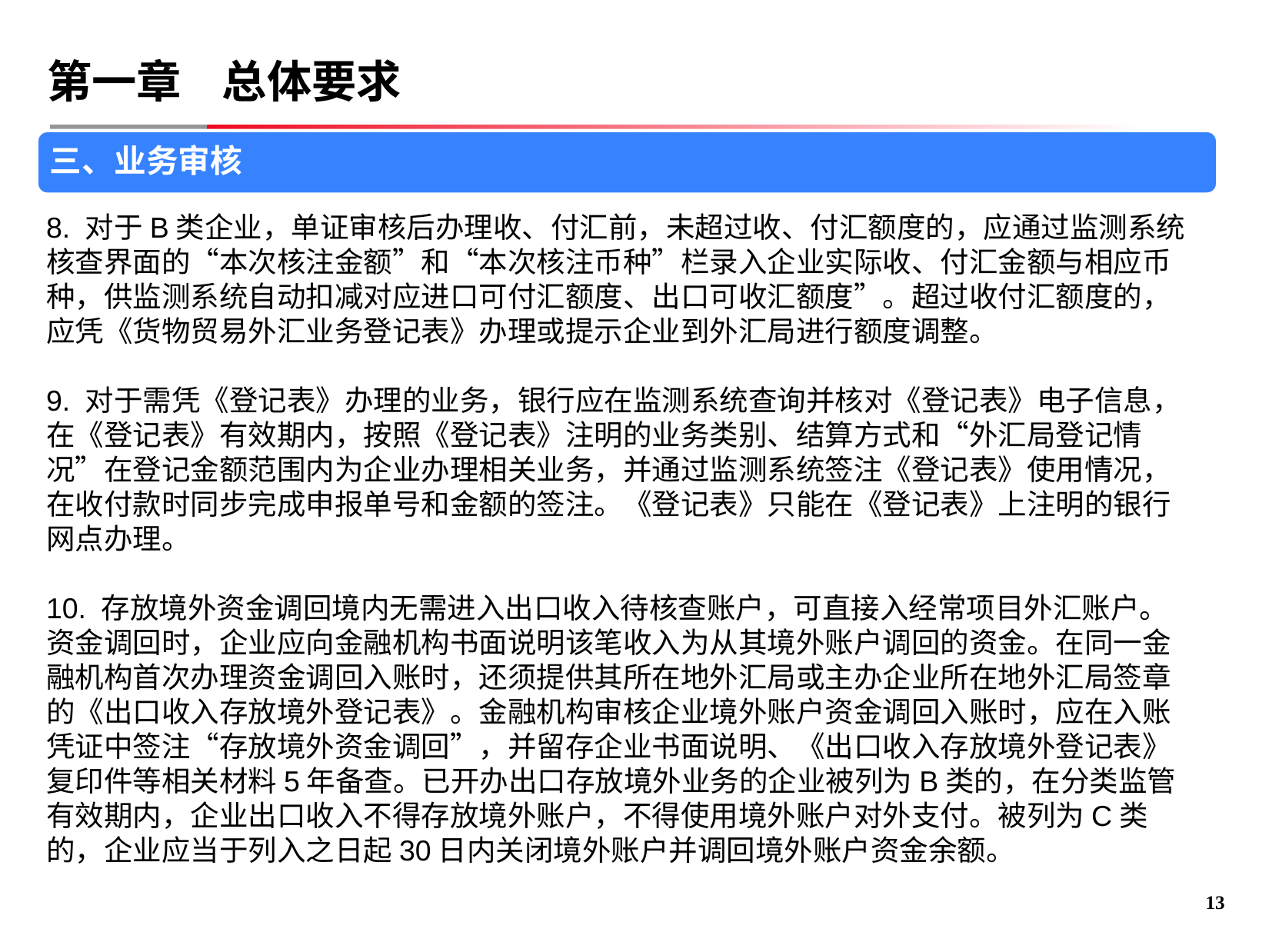

# 第一章    总体要求

三、业务审核
8. 对于B类企业，单证审核后办理收、付汇前，未超过收、付汇额度的，应通过监测系统核查界面的“本次核注金额”和“本次核注币种”栏录入企业实际收、付汇金额与相应币种，供监测系统自动扣减对应进口可付汇额度、出口可收汇额度”。超过收付汇额度的，应凭《货物贸易外汇业务登记表》办理或提示企业到外汇局进行额度调整。

9. 对于需凭《登记表》办理的业务，银行应在监测系统查询并核对《登记表》电子信息，在《登记表》有效期内，按照《登记表》注明的业务类别、结算方式和“外汇局登记情况”在登记金额范围内为企业办理相关业务，并通过监测系统签注《登记表》使用情况，在收付款时同步完成申报单号和金额的签注。《登记表》只能在《登记表》上注明的银行网点办理。

10. 存放境外资金调回境内无需进入出口收入待核查账户，可直接入经常项目外汇账户。资金调回时，企业应向金融机构书面说明该笔收入为从其境外账户调回的资金。在同一金融机构首次办理资金调回入账时，还须提供其所在地外汇局或主办企业所在地外汇局签章的《出口收入存放境外登记表》。金融机构审核企业境外账户资金调回入账时，应在入账凭证中签注“存放境外资金调回”，并留存企业书面说明、《出口收入存放境外登记表》复印件等相关材料5年备查。已开办出口存放境外业务的企业被列为B类的，在分类监管有效期内，企业出口收入不得存放境外账户，不得使用境外账户对外支付。被列为C类的，企业应当于列入之日起30日内关闭境外账户并调回境外账户资金余额。
13